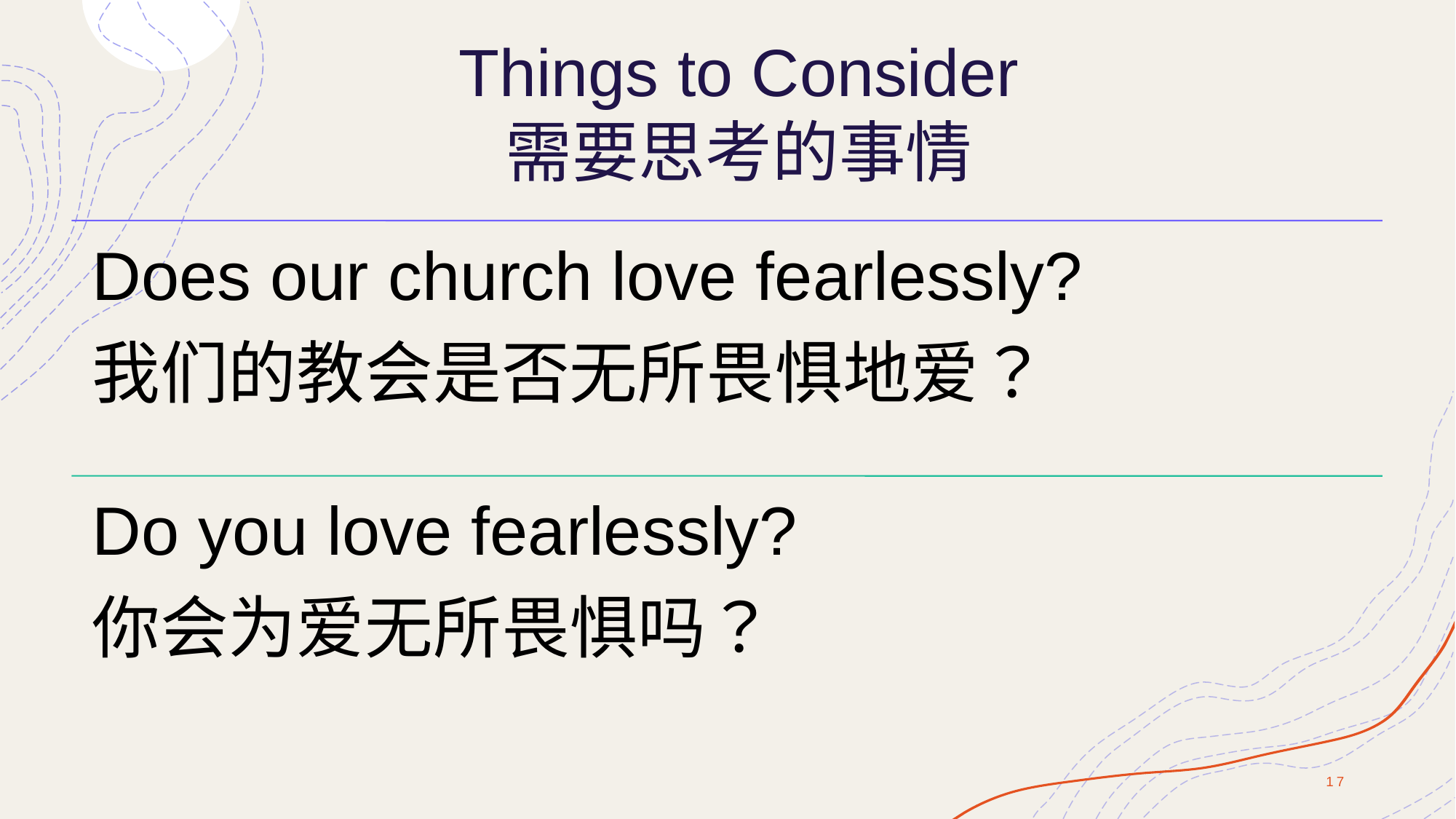

# Things to Consider 需要思考的事情
Does our church love fearlessly?
我们的教会是否无所畏惧地爱？
Do you love fearlessly?
你会为爱无所畏惧吗？

17